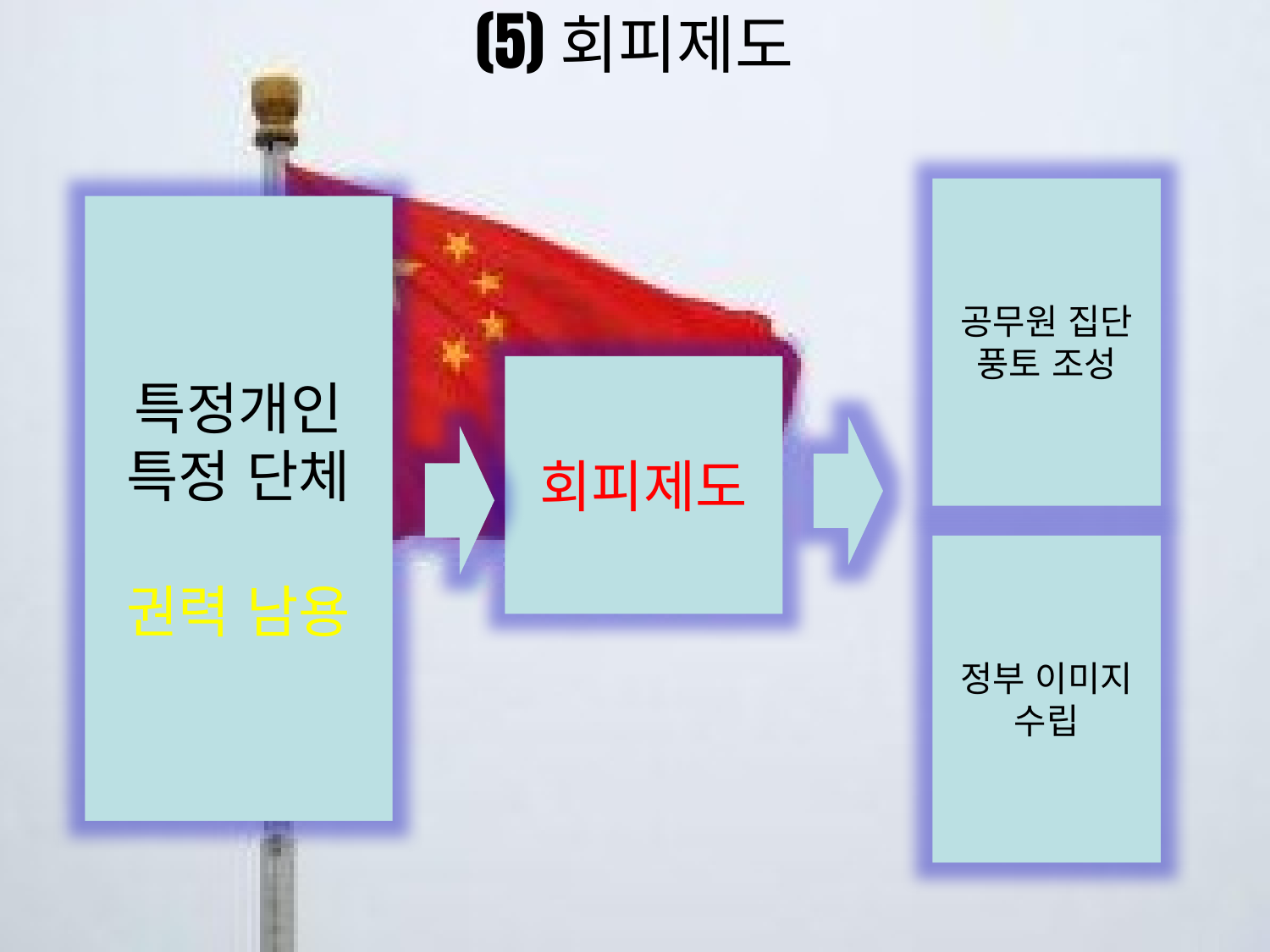

# (5)회피제도
공무원 집단 풍토 조성
특정개인
특정 단체

권력 남용
회피제도

정부 이미지 수립